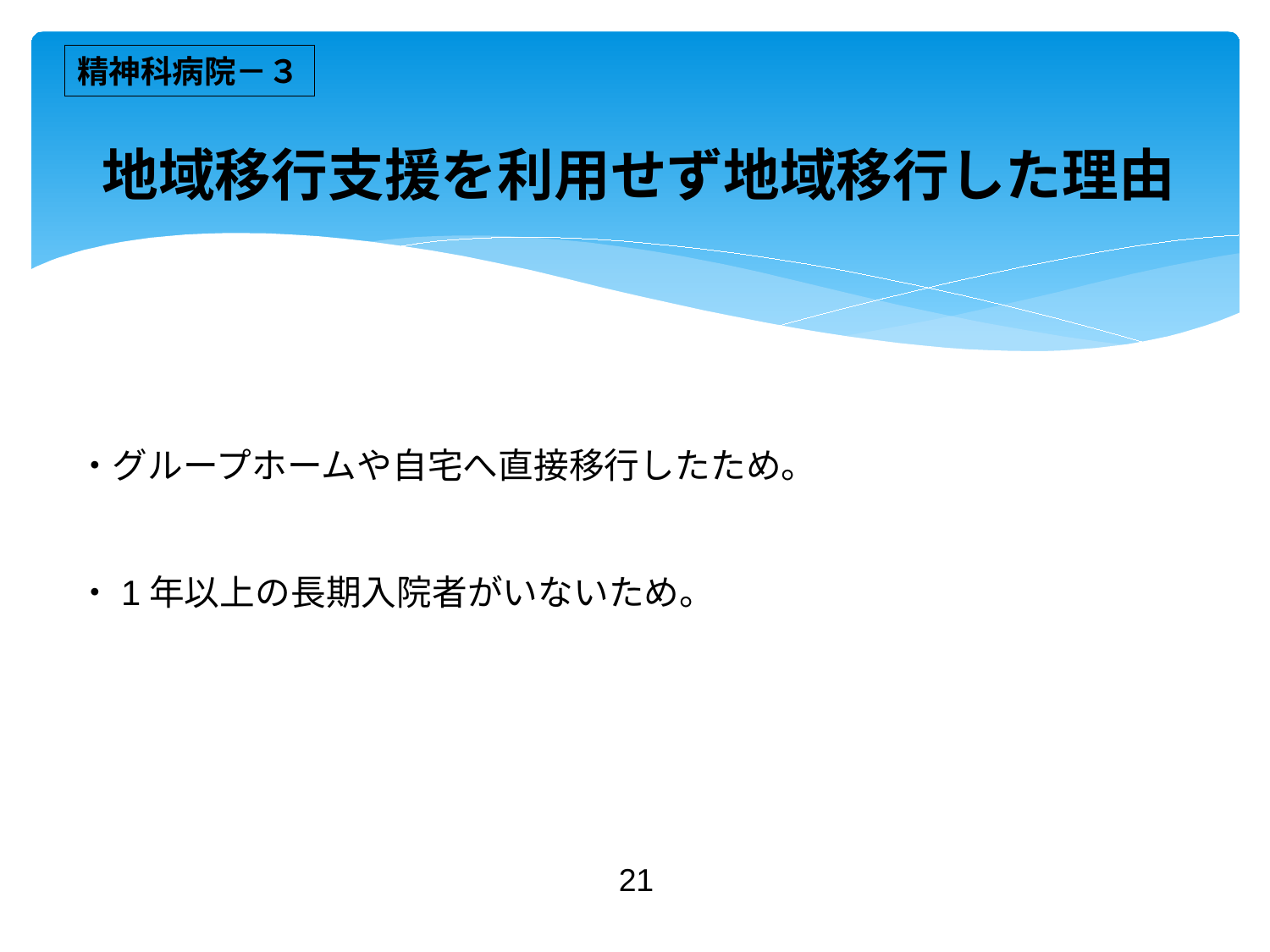

精神科病院－３
# 地域移行支援を利用せず地域移行した理由
・グループホームや自宅へ直接移行したため。

・1年以上の長期入院者がいないため。
21